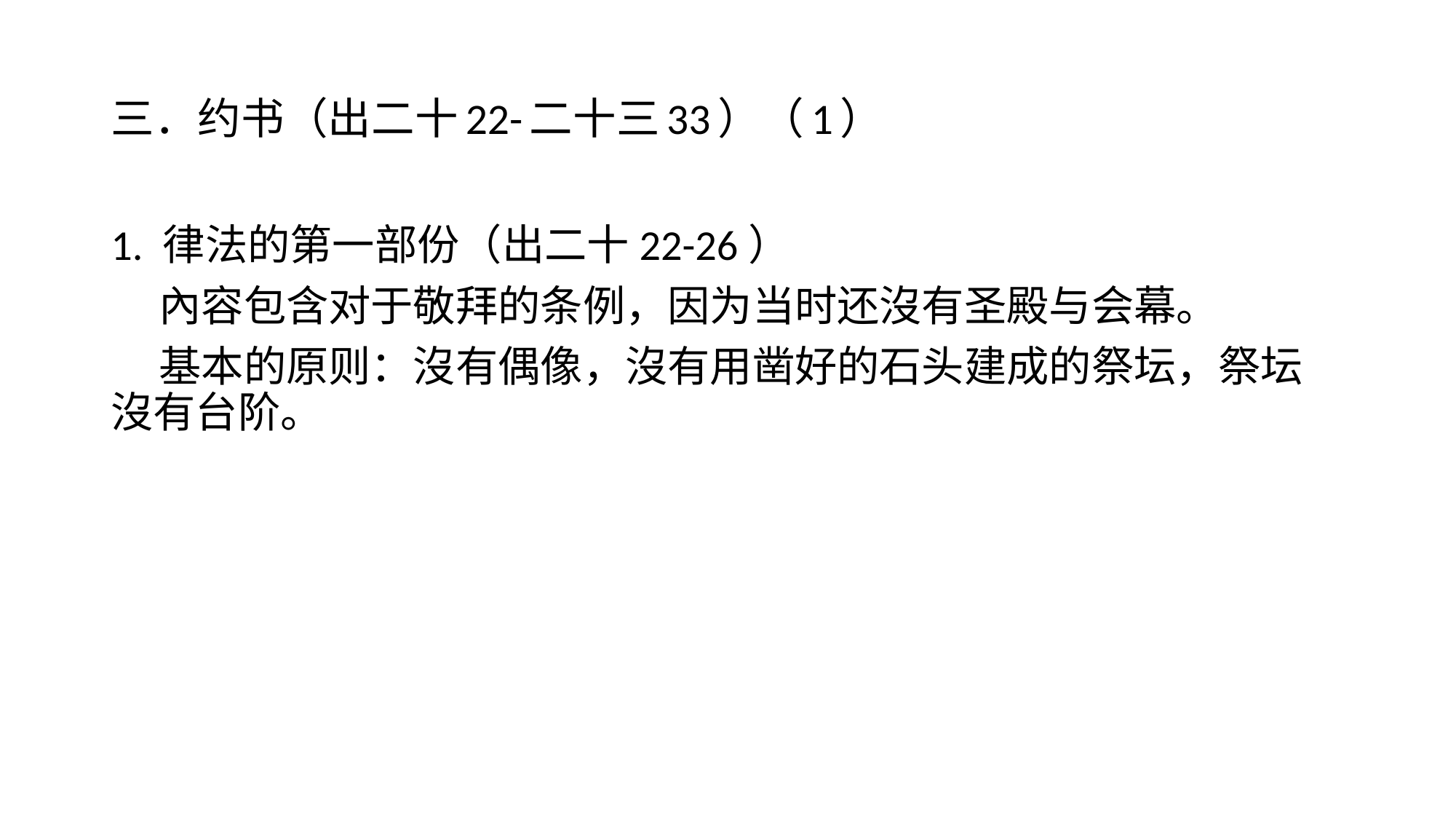

# 三．约书（出二十22-二十三33）（1）
1. 律法的第一部份（出二十22-26）
    內容包含对于敬拜的条例，因为当时还沒有圣殿与会幕。
    基本的原则：沒有偶像，沒有用凿好的石头建成的祭坛，祭坛沒有台阶。